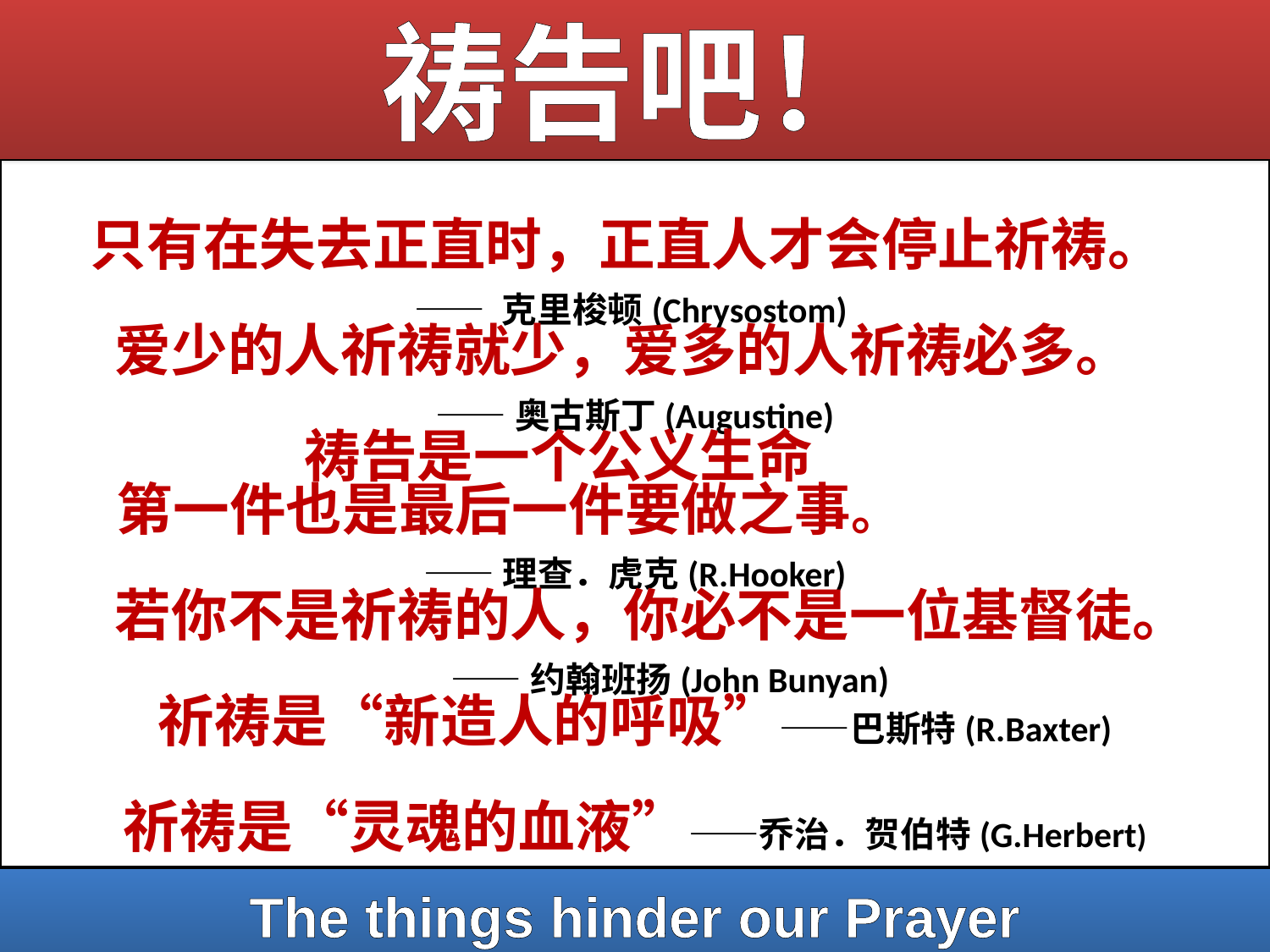

# 祷告吧！

      只有在失去正直时，正直人才会停止祈祷。
—— 克里梭顿(Chrysostom)
       爱少的人祈祷就少，爱多的人祈祷必多。
——奥古斯丁(Augustine)
                         祷告是一个公义生命
       第一件也是最后一件要做之事。
——理查．虎克(R.Hooker)
       若你不是祈祷的人，你必不是一位基督徒。
         ——约翰班扬(John Bunyan)
祈祷是“新造人的呼吸”——巴斯特(R.Baxter)

祈祷是“灵魂的血液”——乔治．贺伯特(G.Herbert)

The things hinder our Prayer